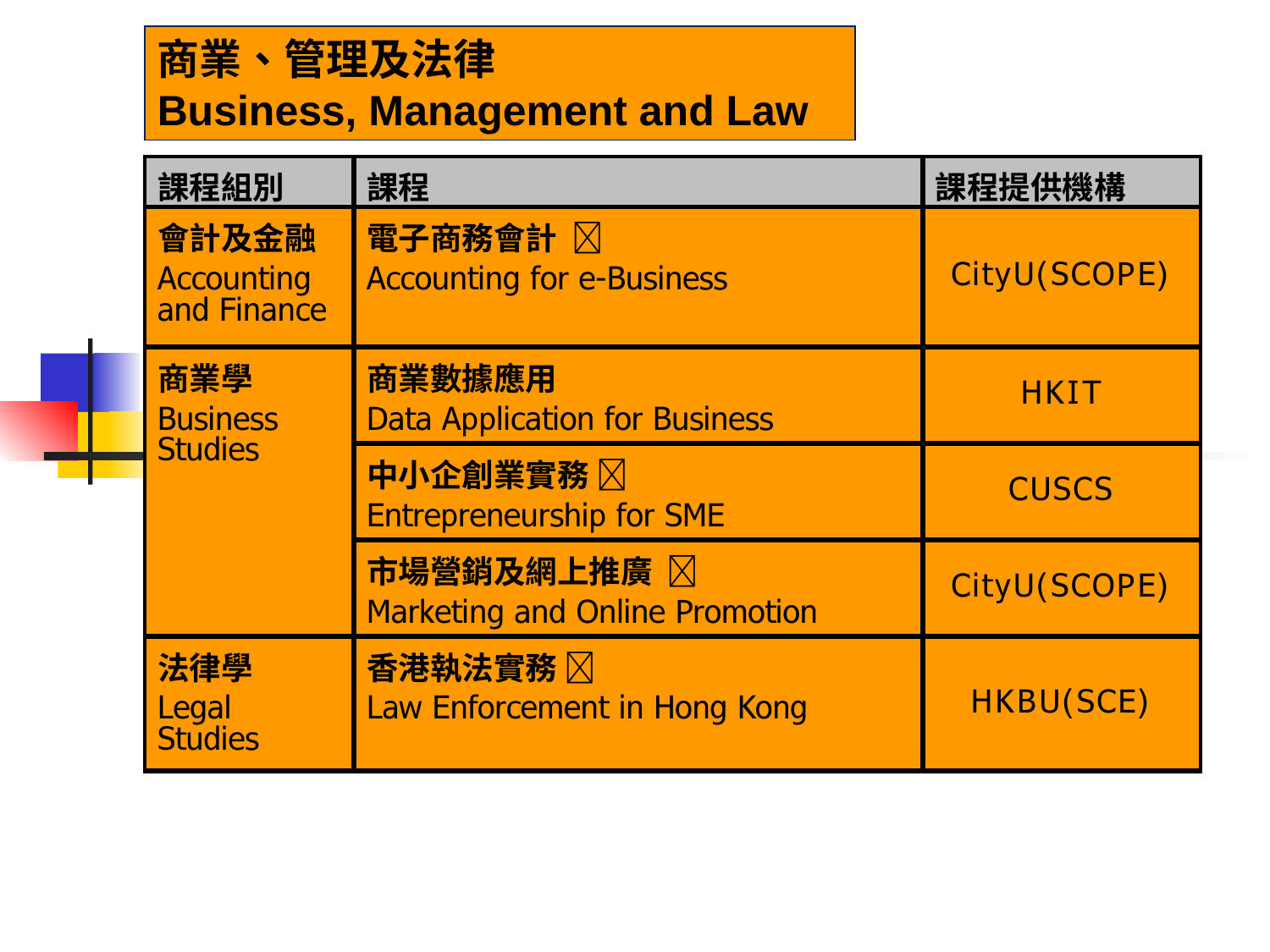

商業、管理及法律
Business, Management and Law
| 課程組別 | 課程 | 課程提供機構 |
| --- | --- | --- |
| 會計及金融 Accounting and Finance | 電子商務會計 Δ Accounting for e-Business | CityU(SCOPE) |
| 商業學 Business Studies | 商業數據應用 Data Application for Business | HKIT |
|  | 中小企創業實務 Δ Entrepreneurship for SME | CUSCS |
|  | 市場營銷及網上推廣 Δ Marketing and Online Promotion | CityU(SCOPE) |
| 法律學 Legal Studies | 香港執法實務 Δ Law Enforcement in Hong Kong | HKBU(SCE) |